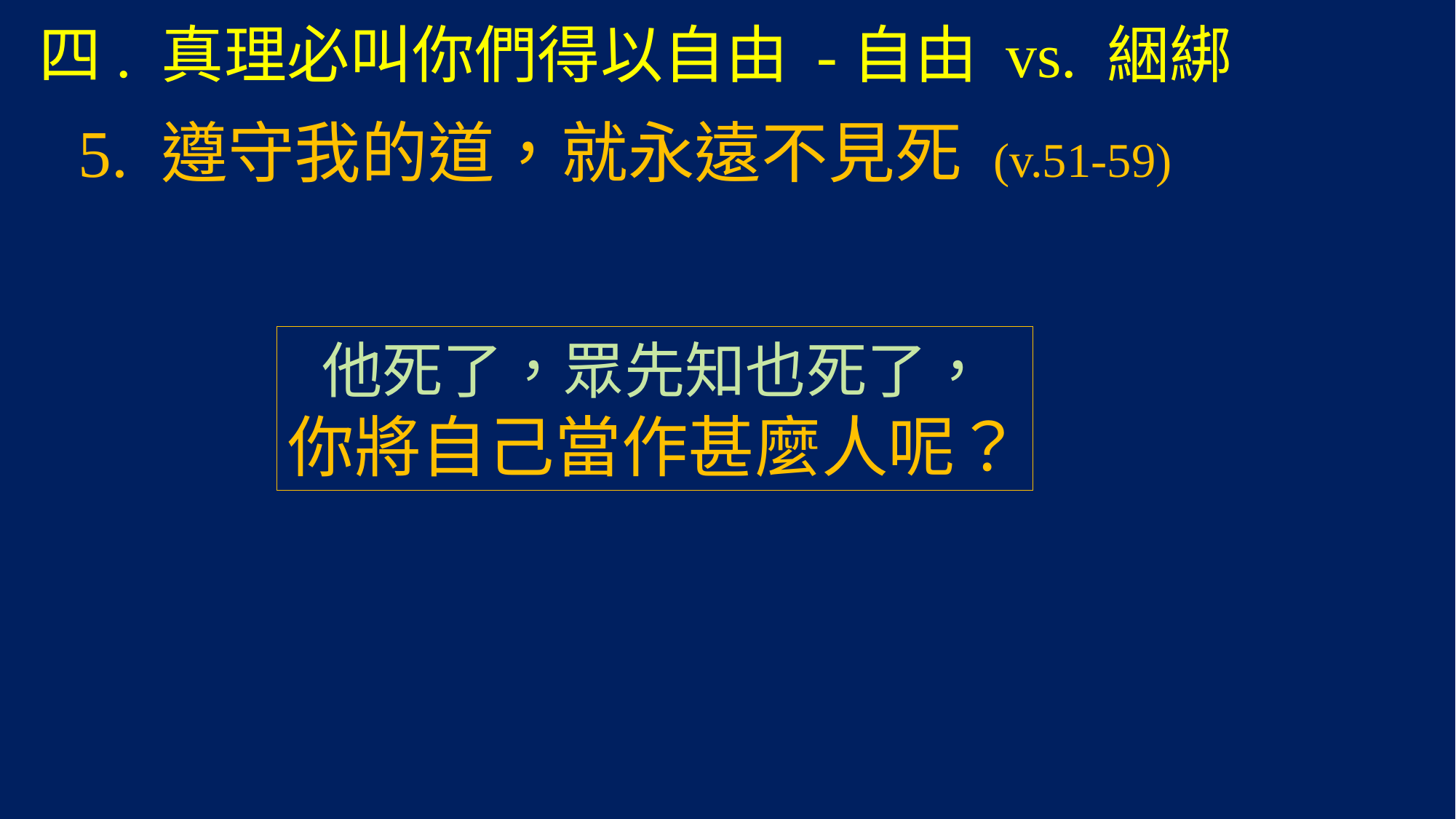

# 四. 真理必叫你們得以自由 -自由 vs. 綑綁
5. 遵守我的道，就永遠不見死 (v.51-59)

他死了，眾先知也死了，
你將自己當作甚麼人呢？